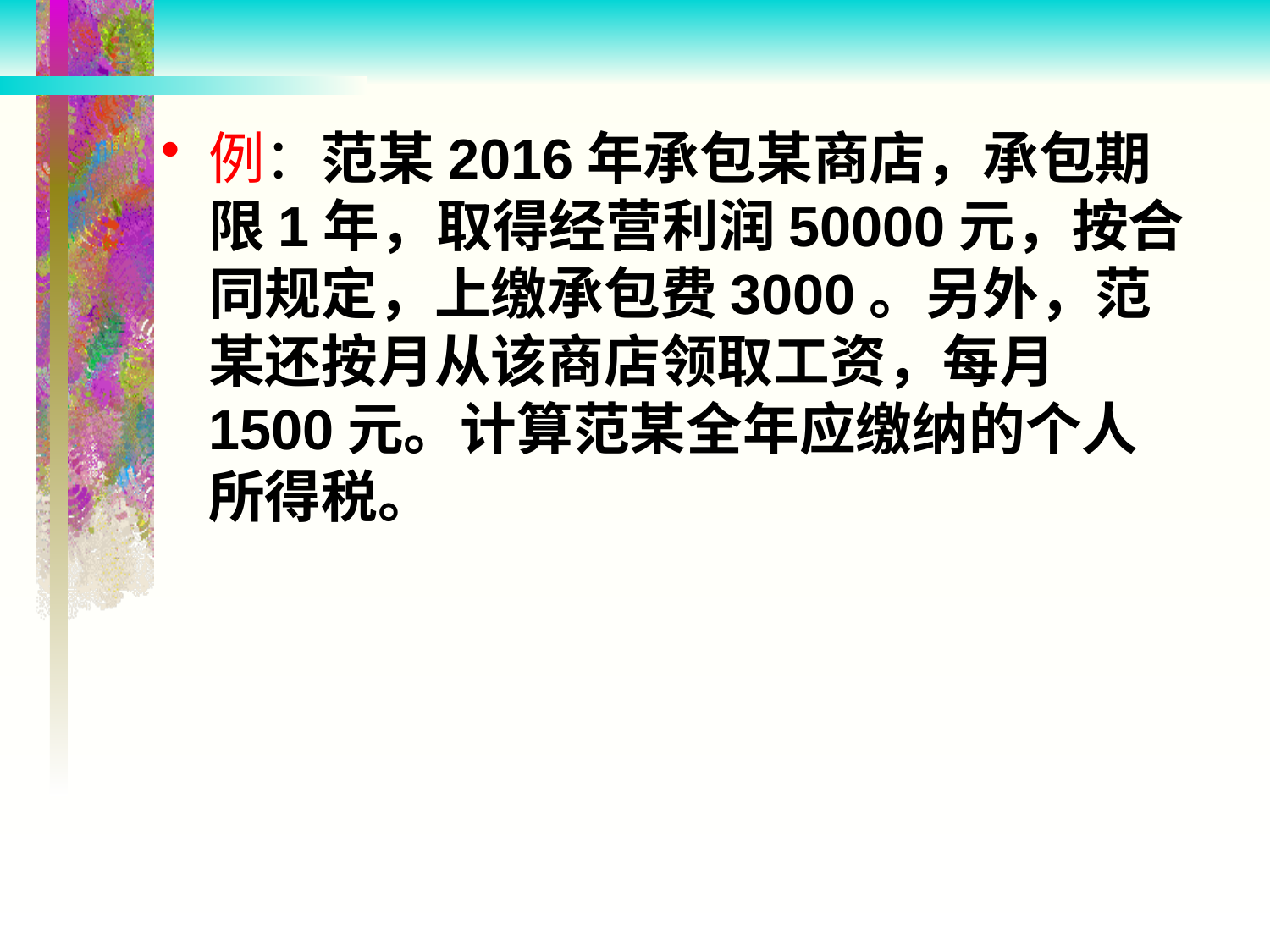

例：范某2016年承包某商店，承包期限1年，取得经营利润50000元，按合同规定，上缴承包费3000。另外，范某还按月从该商店领取工资，每月1500元。计算范某全年应缴纳的个人所得税。